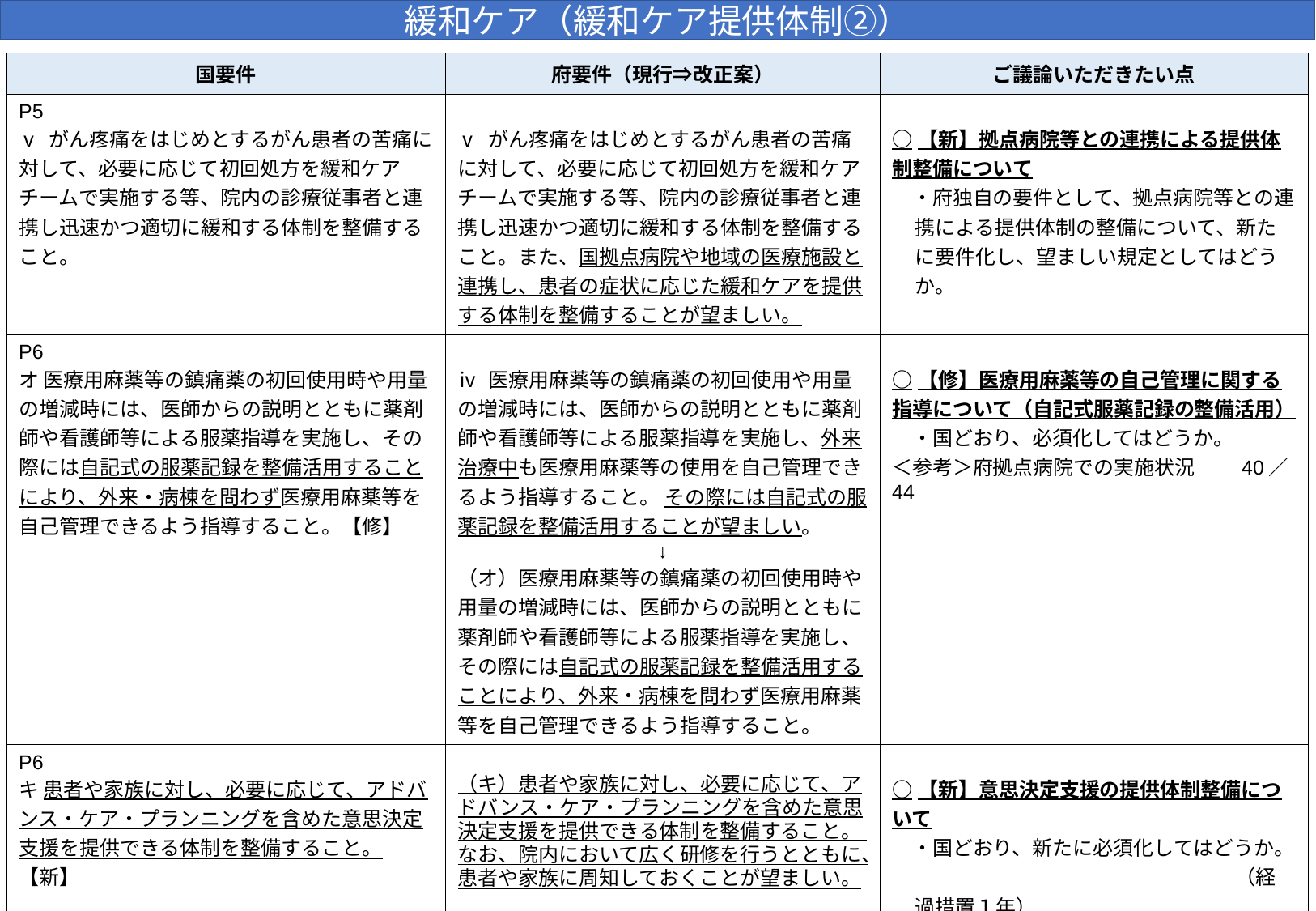

緩和ケア（緩和ケア提供体制②）
| 国要件 | 府要件（現行⇒改正案） | ご議論いただきたい点 |
| --- | --- | --- |
| P5 ⅴ がん疼痛をはじめとするがん患者の苦痛に対して、必要に応じて初回処方を緩和ケアチームで実施する等、院内の診療従事者と連携し迅速かつ適切に緩和する体制を整備すること。 | ⅴ がん疼痛をはじめとするがん患者の苦痛に対して、必要に応じて初回処方を緩和ケアチームで実施する等、院内の診療従事者と連携し迅速かつ適切に緩和する体制を整備すること。また、国拠点病院や地域の医療施設と連携し、患者の症状に応じた緩和ケアを提供する体制を整備することが望ましい。 | ○【新】拠点病院等との連携による提供体制整備について 　・府独自の要件として、拠点病院等との連携による提供体制の整備について、新たに要件化し、望ましい規定としてはどうか。 |
| P6 オ 医療用麻薬等の鎮痛薬の初回使用時や用量の増減時には、医師からの説明とともに薬剤師や看護師等による服薬指導を実施し、その際には自記式の服薬記録を整備活用することにより、外来・病棟を問わず医療用麻薬等を自己管理できるよう指導すること。【修】 | ⅳ 医療用麻薬等の鎮痛薬の初回使用や用量の増減時には、医師からの説明とともに薬剤師や看護師等による服薬指導を実施し、外来治療中も医療用麻薬等の使用を自己管理できるよう指導すること。 その際には自記式の服薬記録を整備活用することが望ましい。 ↓ （オ）医療用麻薬等の鎮痛薬の初回使用時や用量の増減時には、医師からの説明とともに薬剤師や看護師等による服薬指導を実施し、その際には自記式の服薬記録を整備活用することにより、外来・病棟を問わず医療用麻薬等を自己管理できるよう指導すること。 | ○【修】医療用麻薬等の自己管理に関する指導について（自記式服薬記録の整備活用） 　・国どおり、必須化してはどうか。 ＜参考＞府拠点病院での実施状況　　40／44 |
| P6 キ 患者や家族に対し、必要に応じて、アドバンス・ケア・プランニングを含めた意思決定支援を提供できる体制を整備すること。【新】 | （キ）患者や家族に対し、必要に応じて、アドバンス・ケア・プランニングを含めた意思決定支援を提供できる体制を整備すること。 なお、院内において広く研修を行うとともに、患者や家族に周知しておくことが望ましい。 | ○【新】意思決定支援の提供体制整備について 　・国どおり、新たに必須化してはどうか。 　　　　　　　　　　　　　　　　　（経過措置１年）　 ＜参考＞府拠点病院での実施状況　　23／44 　・また、府独自の要件として、研修実施及び患者や家族への周知について、新たに要件化し、望ましい規定としてはどうか。 |